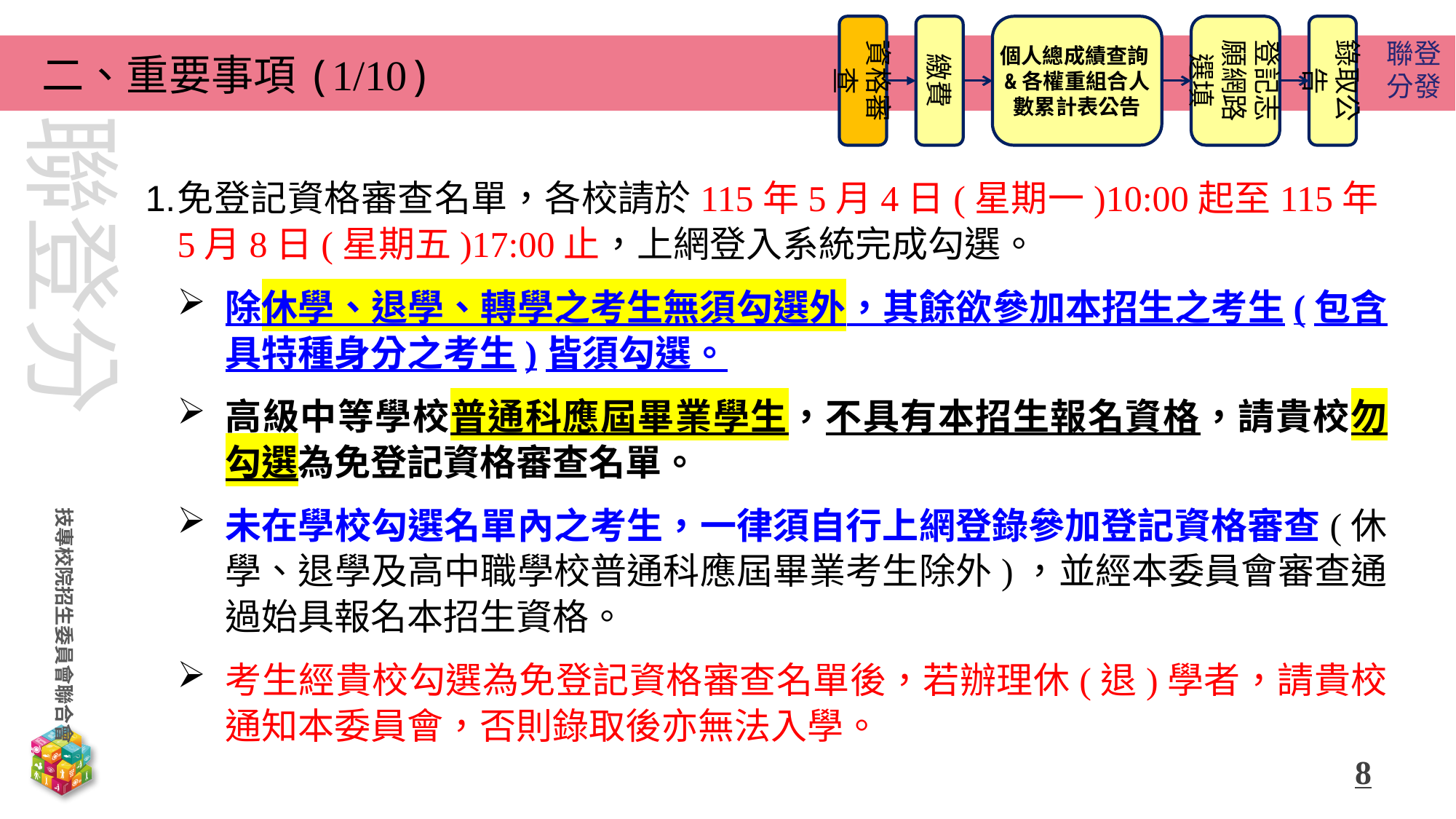

資格審查
繳費
個人總成績查詢&各權重組合人數累計表公告
登記志願網路選填
錄取公告
二、重要事項(1/10)
免登記資格審查名單，各校請於115年5月4日(星期一)10:00起至115年5月8日(星期五)17:00止，上網登入系統完成勾選。
除休學、退學、轉學之考生無須勾選外，其餘欲參加本招生之考生(包含具特種身分之考生)皆須勾選。
高級中等學校普通科應屆畢業學生，不具有本招生報名資格，請貴校勿勾選為免登記資格審查名單。
未在學校勾選名單內之考生，一律須自行上網登錄參加登記資格審查(休學、退學及高中職學校普通科應屆畢業考生除外)，並經本委員會審查通過始具報名本招生資格。
考生經貴校勾選為免登記資格審查名單後，若辦理休(退)學者，請貴校通知本委員會，否則錄取後亦無法入學。

8